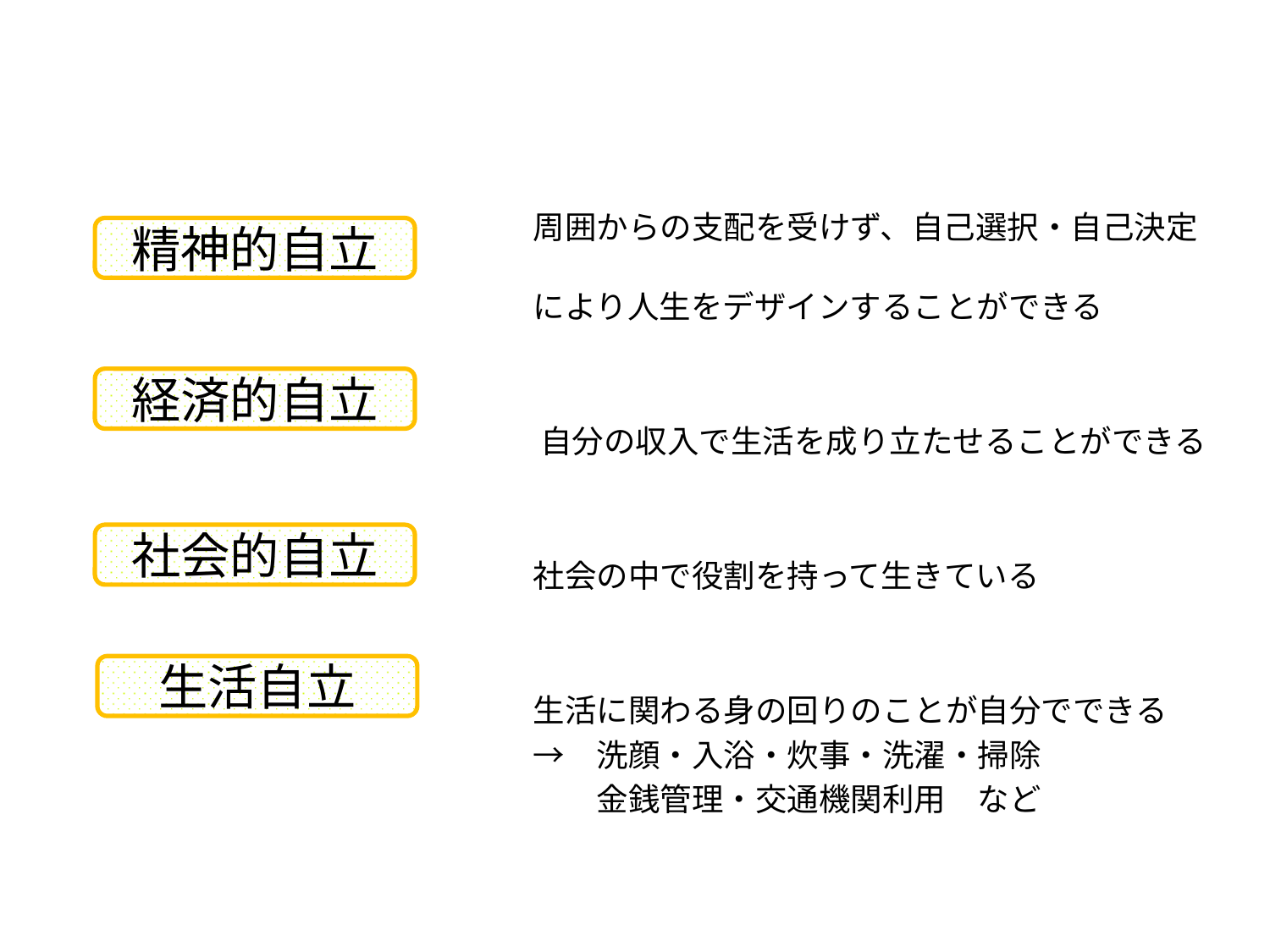

周囲からの支配を受けず、自己選択・自己決定
　　　　　　　　　　　　により人生をデザインすることができる

　　　　　　　　　　　　 自分の収入で生活を成り立たせることができる

　　　　　　　　　　　　社会の中で役割を持って生きている

　　　　　　　　　　　　生活に関わる身の回りのことが自分でできる
　　　　　　　　　　　　→　洗顔・入浴・炊事・洗濯・掃除
　　　　　　　　　　　　　　金銭管理・交通機関利用　など

精神的自立
経済的自立
社会的自立
生活自立